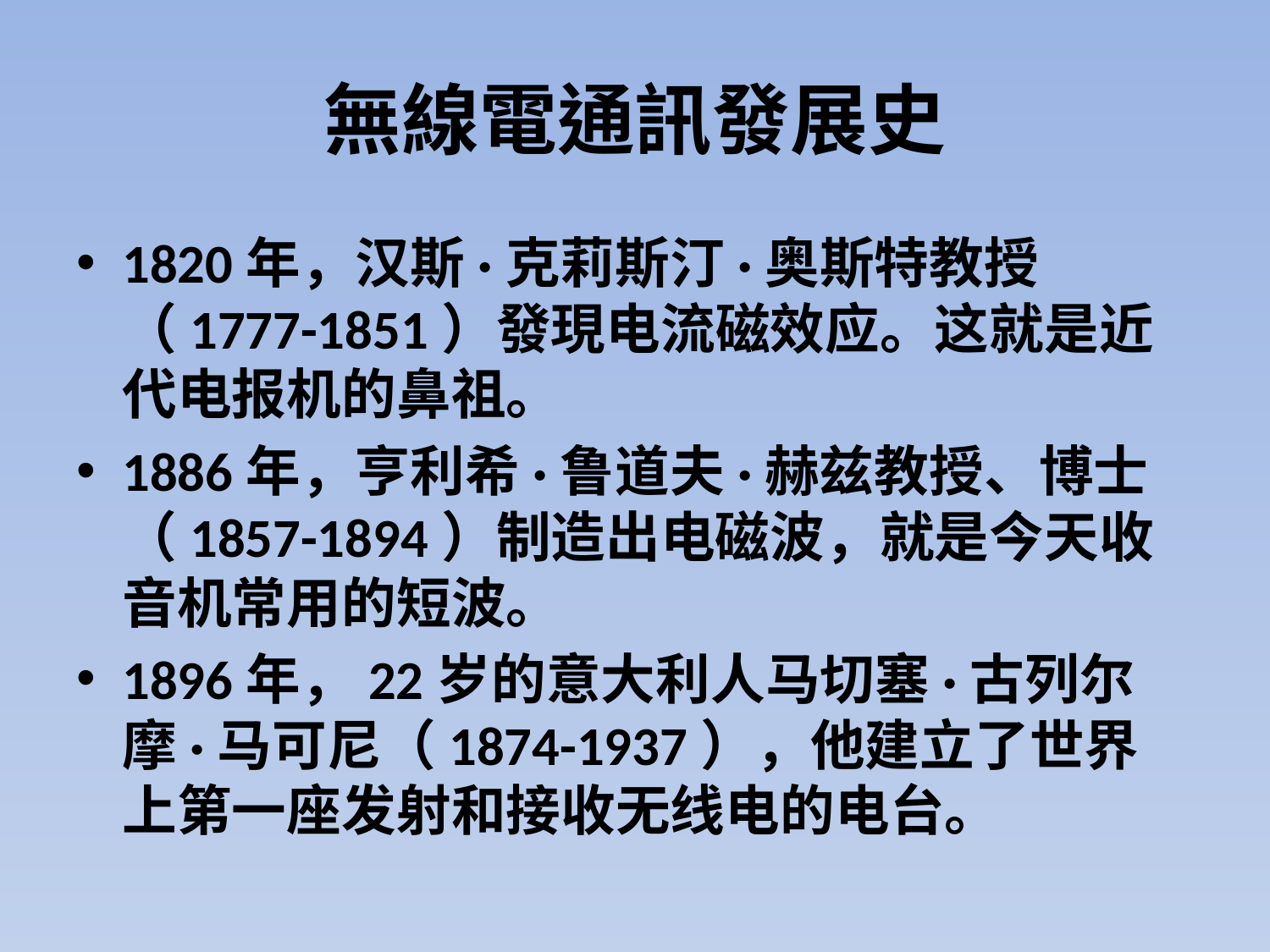

# 無線電通訊發展史
1820年，汉斯·克莉斯汀·奥斯特教授（1777-1851）發現电流磁效应。这就是近代电报机的鼻祖。
1886年，亨利希·鲁道夫·赫兹教授、博士（1857-1894）制造出电磁波，就是今天收音机常用的短波。
1896年，22岁的意大利人马切塞·古列尔摩·马可尼（1874-1937），他建立了世界上第一座发射和接收无线电的电台。